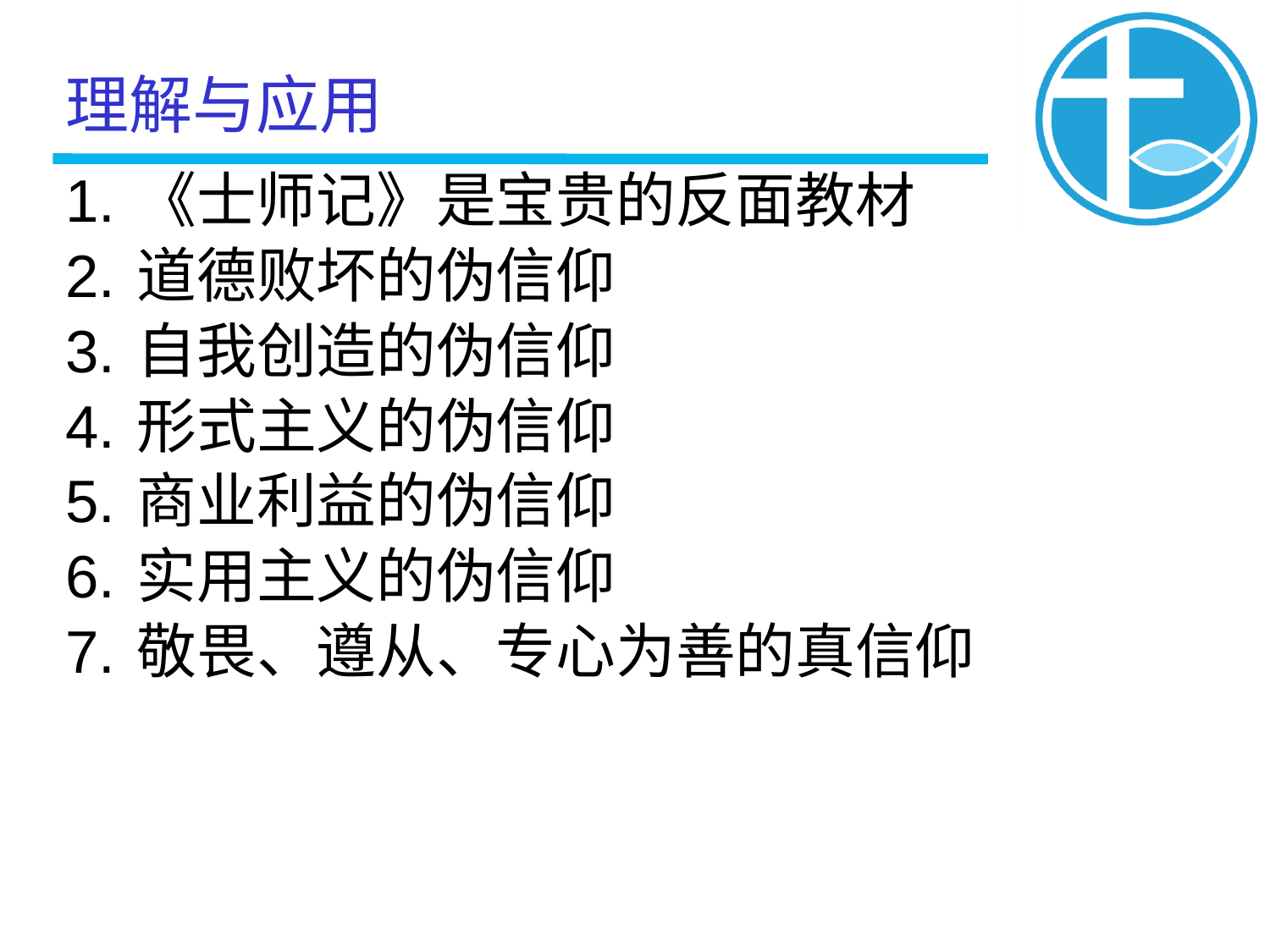

理解与应用
《士师记》是宝贵的反面教材
道德败坏的伪信仰
自我创造的伪信仰
形式主义的伪信仰
商业利益的伪信仰
实用主义的伪信仰
敬畏、遵从、专心为善的真信仰